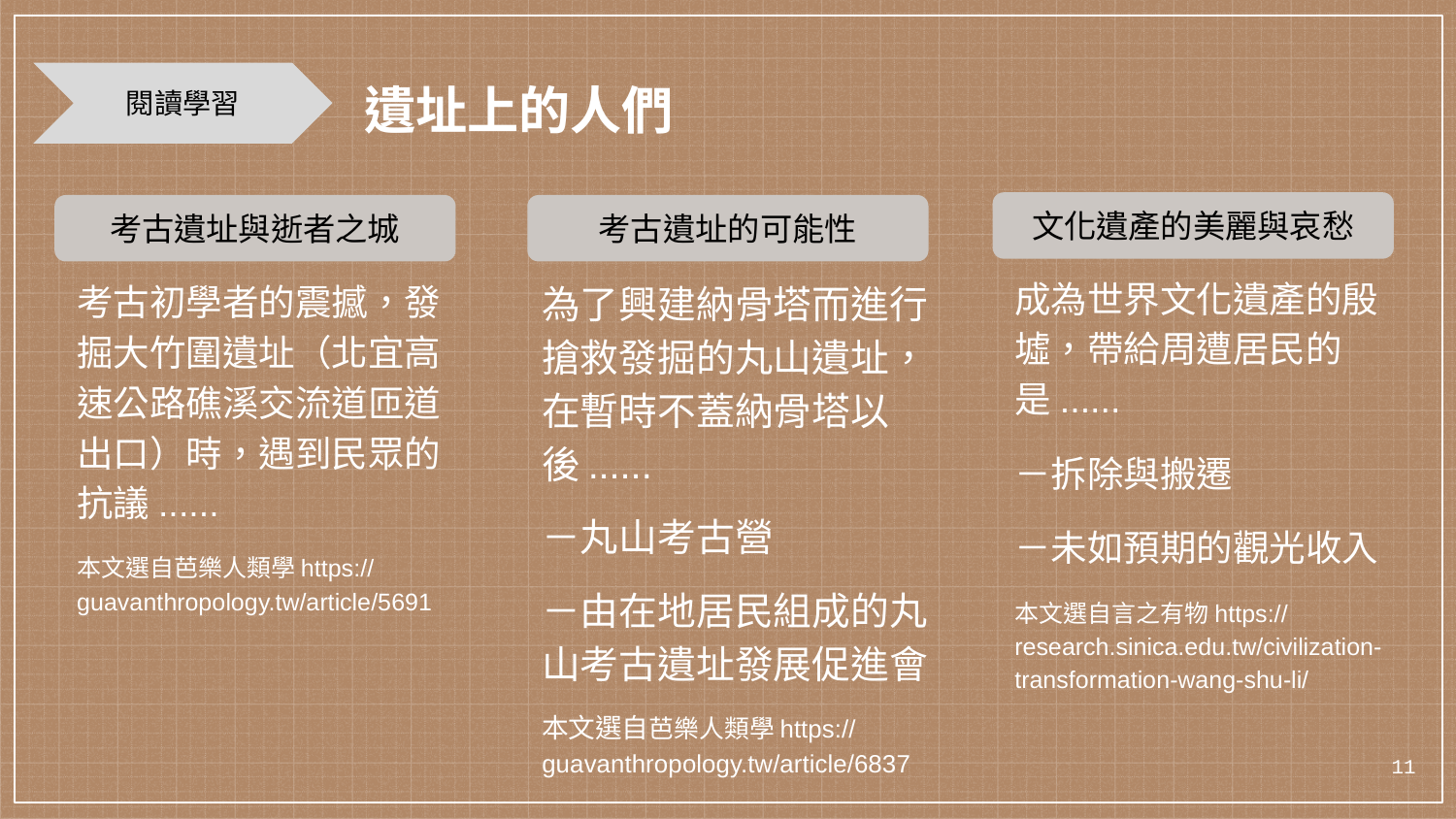

閱讀學習
遺址上的人們
文化遺產的美麗與哀愁
考古遺址的可能性
考古遺址與逝者之城
成為世界文化遺產的殷墟，帶給周遭居民的是......
－拆除與搬遷
－未如預期的觀光收入
本文選自言之有物https://research.sinica.edu.tw/civilization-transformation-wang-shu-li/
考古初學者的震撼，發掘大竹圍遺址（北宜高速公路礁溪交流道匝道出口）時，遇到民眾的抗議......
本文選自芭樂人類學https://guavanthropology.tw/article/5691
為了興建納骨塔而進行搶救發掘的丸山遺址，在暫時不蓋納骨塔以後......
－丸山考古營
－由在地居民組成的丸山考古遺址發展促進會
本文選自芭樂人類學https://guavanthropology.tw/article/6837

11